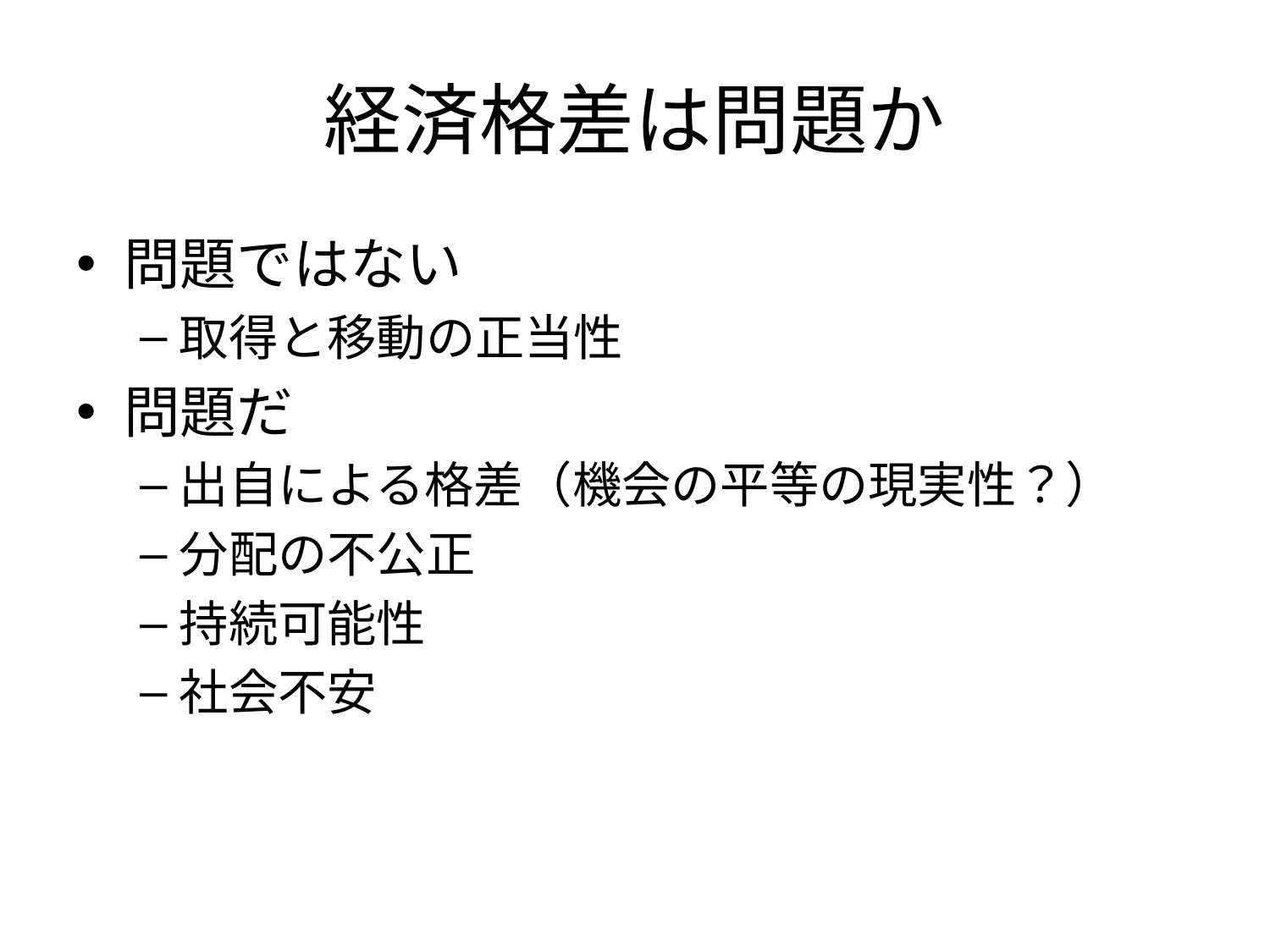

# 経済格差は問題か
問題ではない
取得と移動の正当性
問題だ
出自による格差（機会の平等の現実性？）
分配の不公正
持続可能性
社会不安